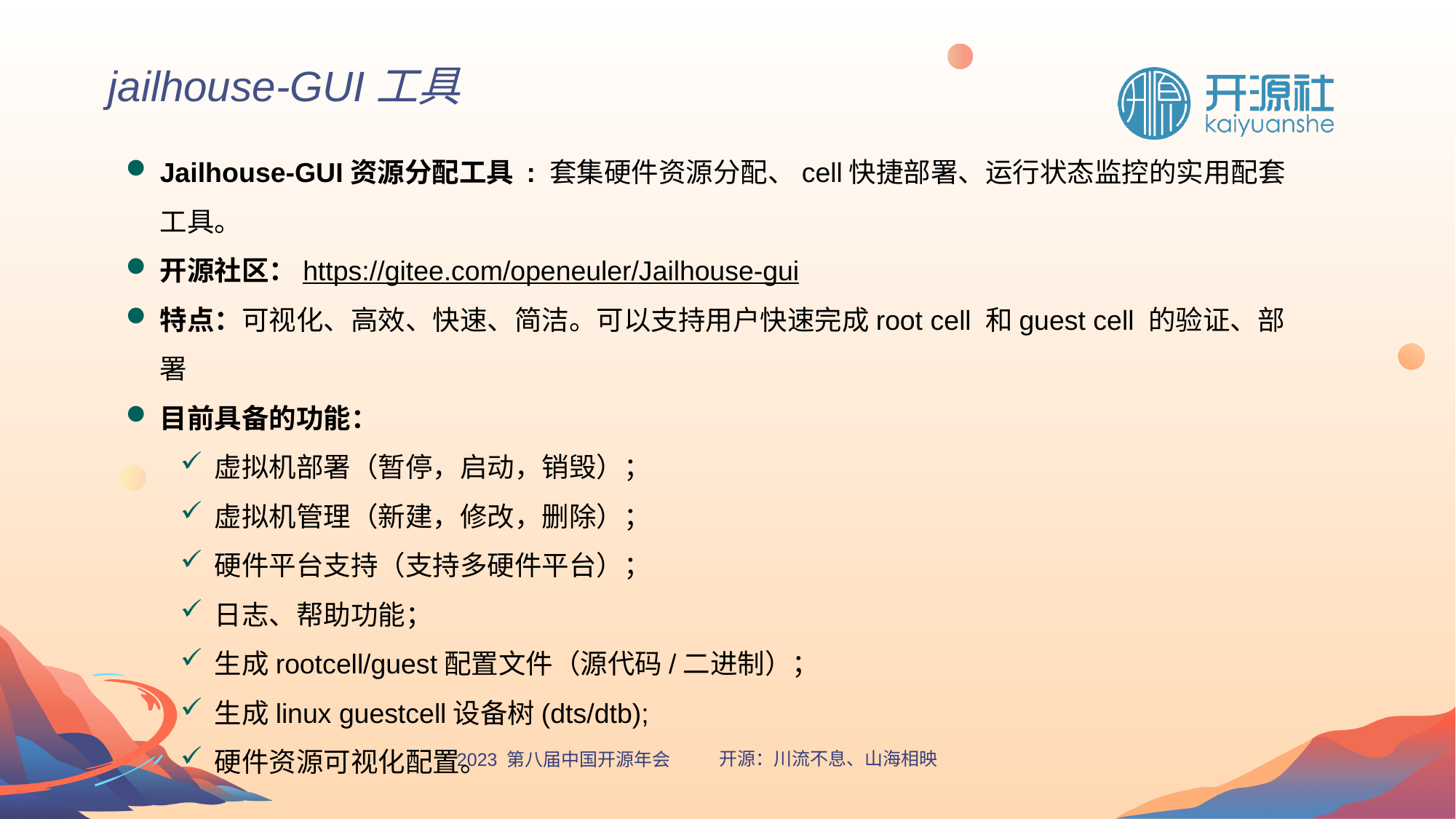

jailhouse-GUI工具
Jailhouse-GUI资源分配工具 : 套集硬件资源分配、cell快捷部署、运行状态监控的实用配套工具。
开源社区：https://gitee.com/openeuler/Jailhouse-gui
特点：可视化、高效、快速、简洁。可以支持用户快速完成root cell 和guest cell 的验证、部署
目前具备的功能：
虚拟机部署（暂停，启动，销毁）；
虚拟机管理（新建，修改，删除）；
硬件平台支持（支持多硬件平台）；
日志、帮助功能；
生成rootcell/guest配置文件（源代码/二进制）；
生成linux guestcell设备树(dts/dtb);
硬件资源可视化配置。